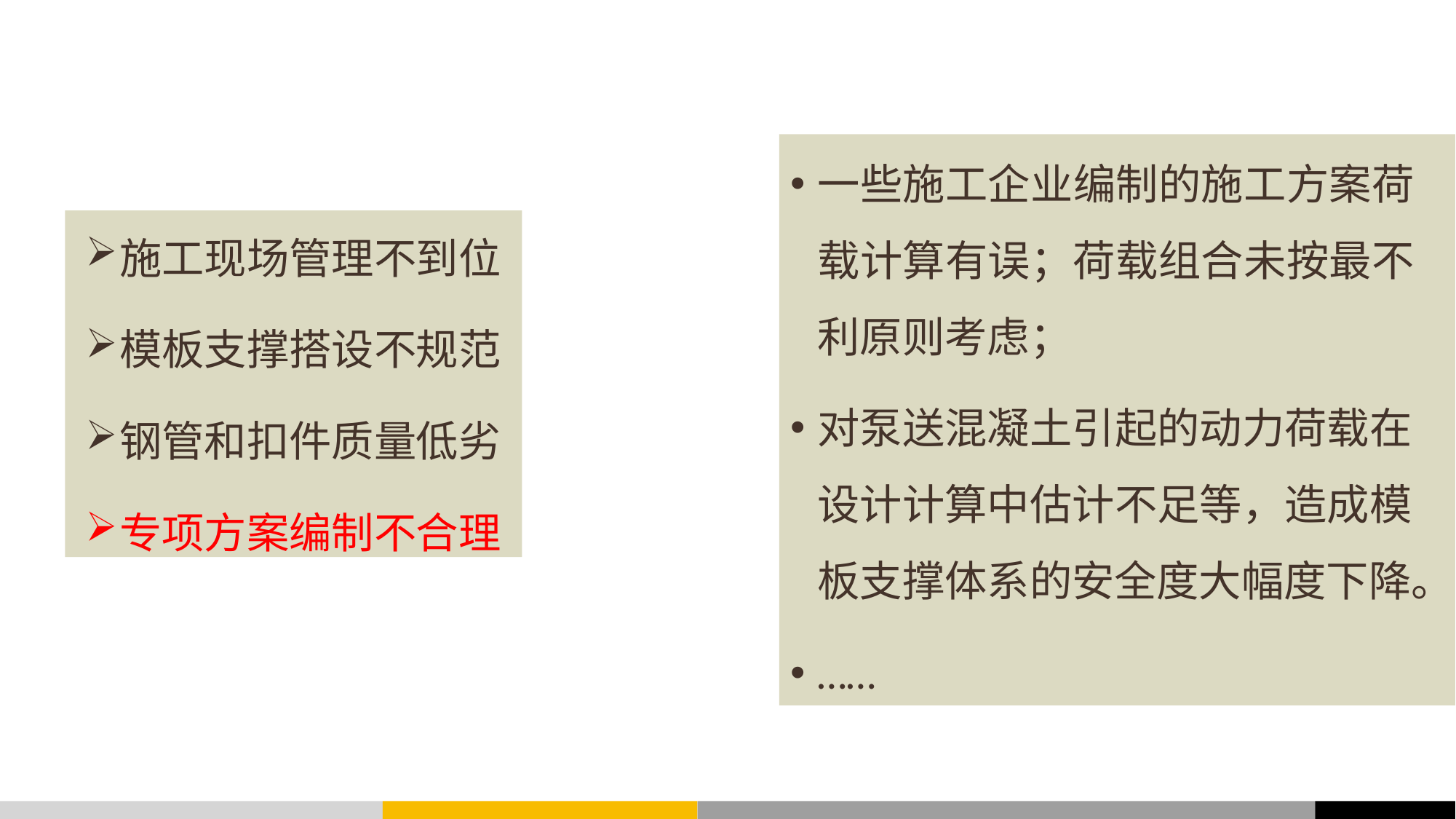

一些施工企业编制的施工方案荷 载计算有误；荷载组合未按最不 利原则考虑；

施工现场管理不到位
模板支撑搭设不规范
钢管和扣件质量低劣
专项方案编制不合理
对泵送混凝土引起的动力荷载在 设计计算中估计不足等，造成模 板支撑体系的安全度大幅度下降。
……